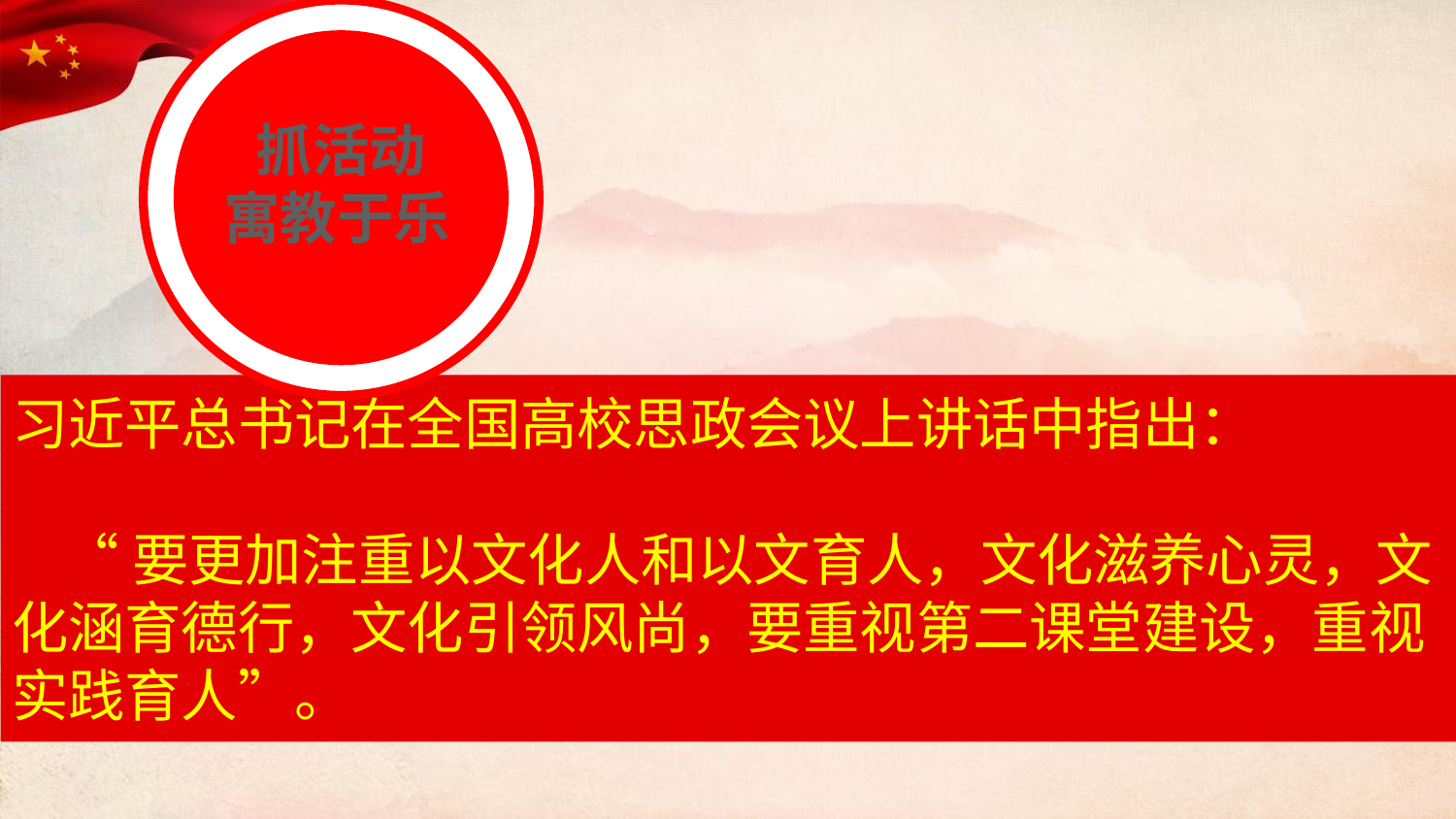

抓活动
寓教于乐
习近平总书记在全国高校思政会议上讲话中指出：

    “要更加注重以文化人和以文育人，文化滋养心灵，文化涵育德行，文化引领风尚，要重视第二课堂建设，重视实践育人”。